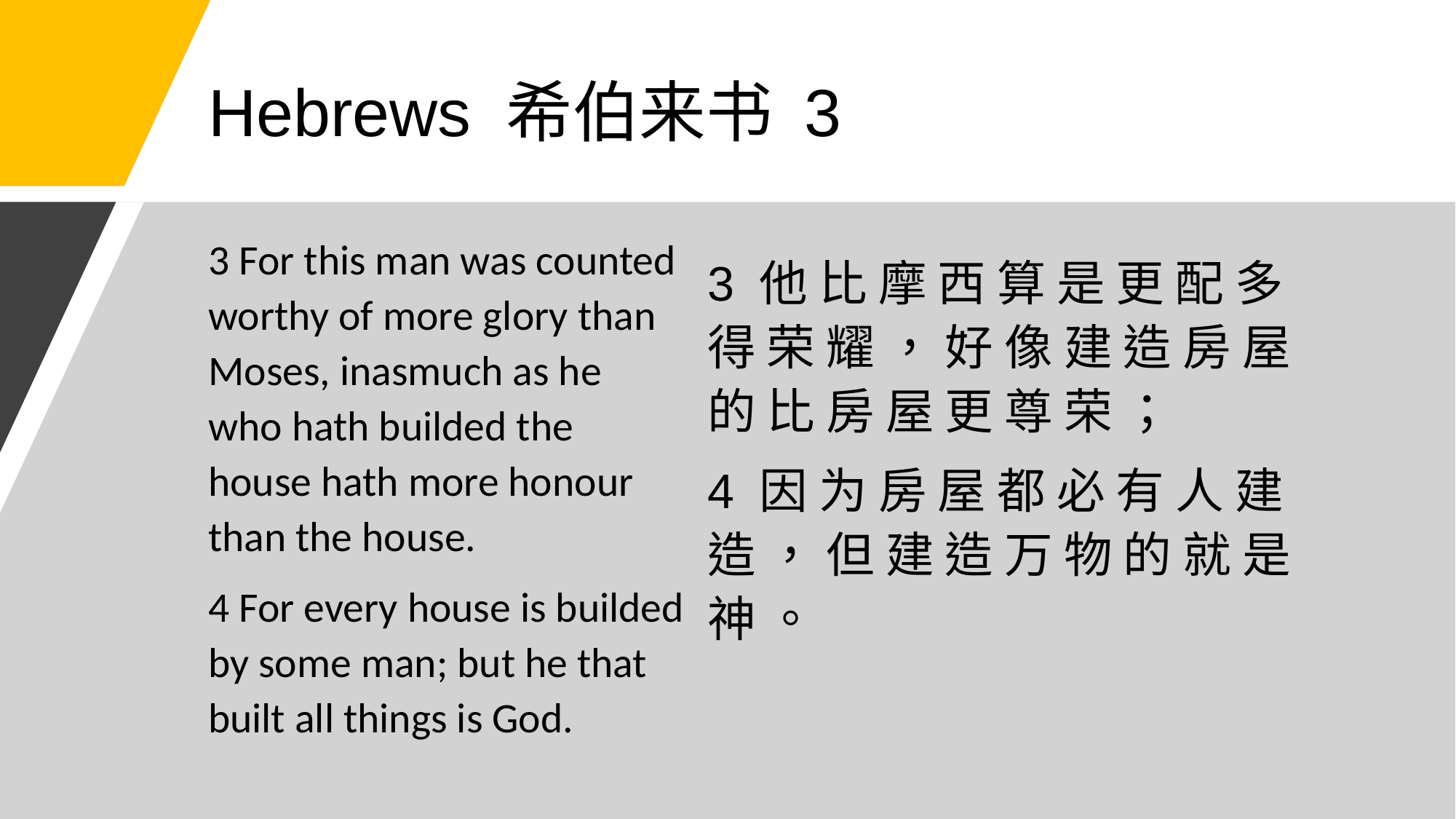

# Hebrews 希伯来书 3

3 For this man was counted worthy of more glory than Moses, inasmuch as he who hath builded the house hath more honour than the house.
4 For every house is builded by some man; but he that built all things is God.
3 他 比 摩 西 算 是 更 配 多 得 荣 耀 ， 好 像 建 造 房 屋 的 比 房 屋 更 尊 荣 ；
4 因 为 房 屋 都 必 有 人 建 造 ， 但 建 造 万 物 的 就 是 神 。